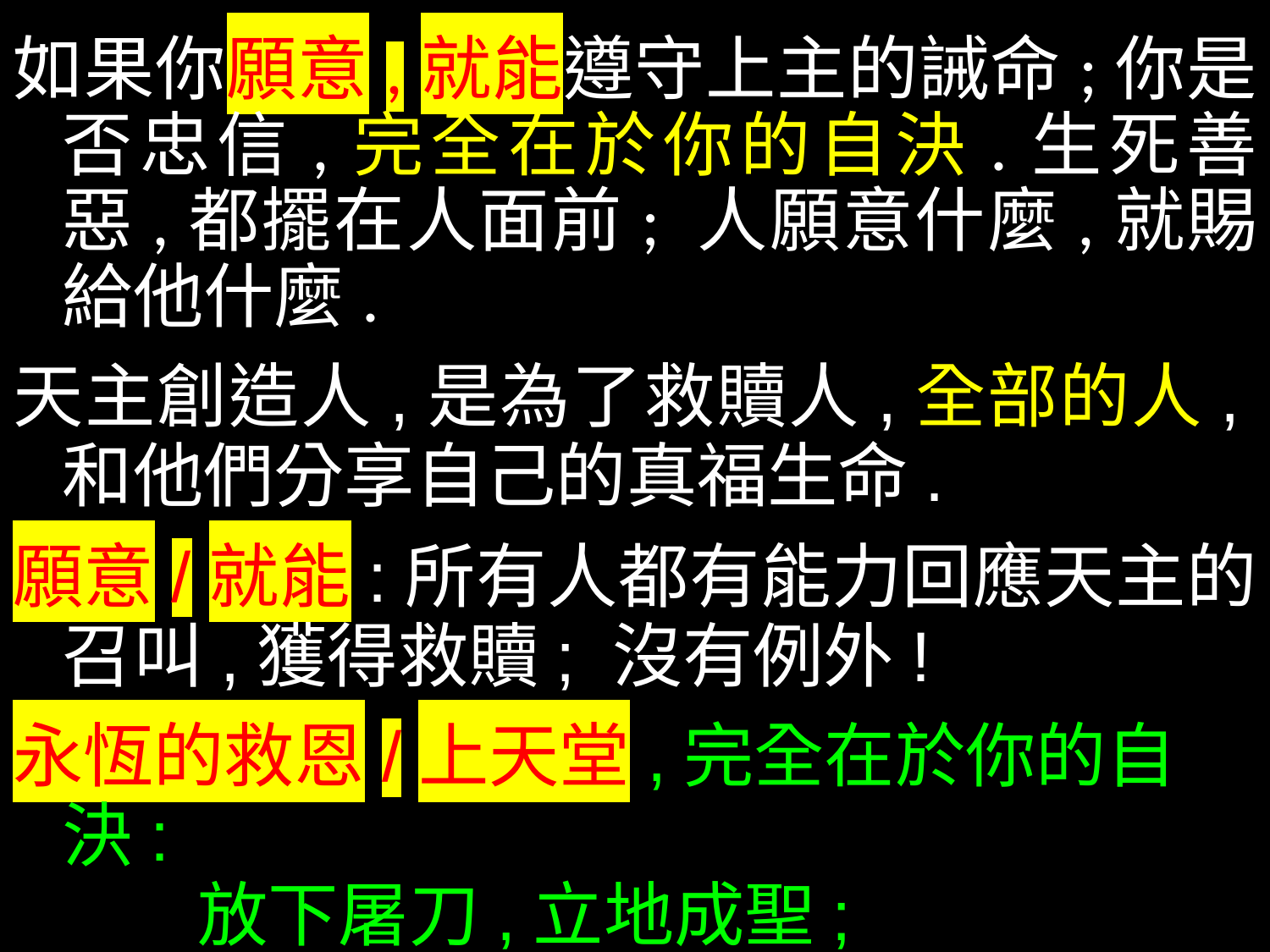

如果你願意,就能遵守上主的誡命;你是否忠信,完全在於你的自決.生死善惡,都擺在人面前; 人願意什麼,就賜給他什麼.
天主創造人,是為了救贖人,全部的人,和他們分享自己的真福生命.
願意/就能:所有人都有能力回應天主的召叫,獲得救贖; 沒有例外!
永恆的救恩/上天堂,完全在於你的自決:
      放下屠刀,立地成聖;
             一念天堂,一念地獄!